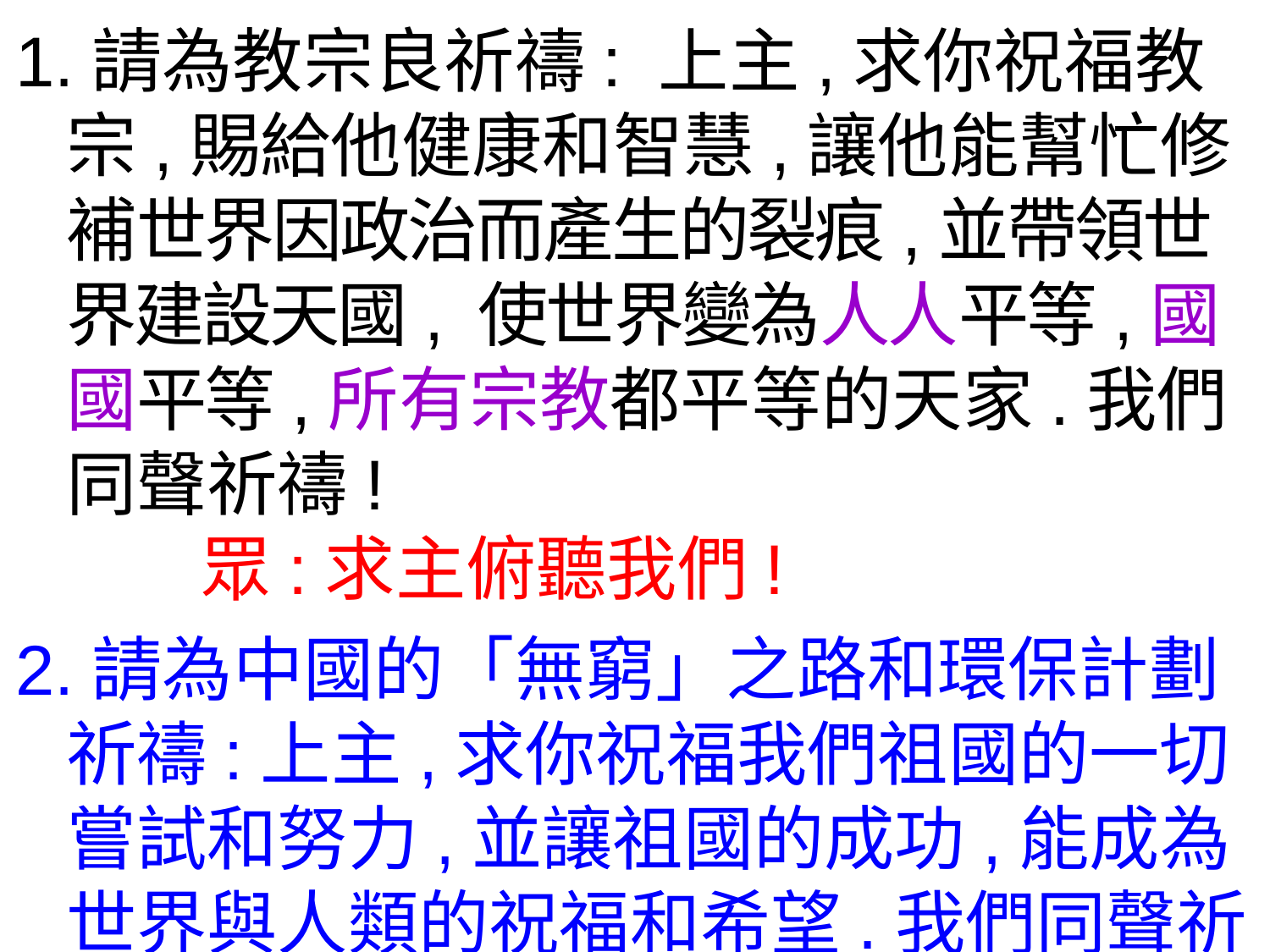

1.請為教宗良祈禱: 上主,求你祝福教宗,賜給他健康和智慧,讓他能幫忙修補世界因政治而產生的裂痕,並帶領世界建設天國, 使世界變為人人平等,國國平等,所有宗教都平等的天家.我們同聲祈禱!
      眾:求主俯聽我們!
2.請為中國的「無窮」之路和環保計劃祈禱:上主,求你祝福我們祖國的一切嘗試和努力,並讓祖國的成功,能成為世界與人類的祝福和希望.我們同聲祈禱!